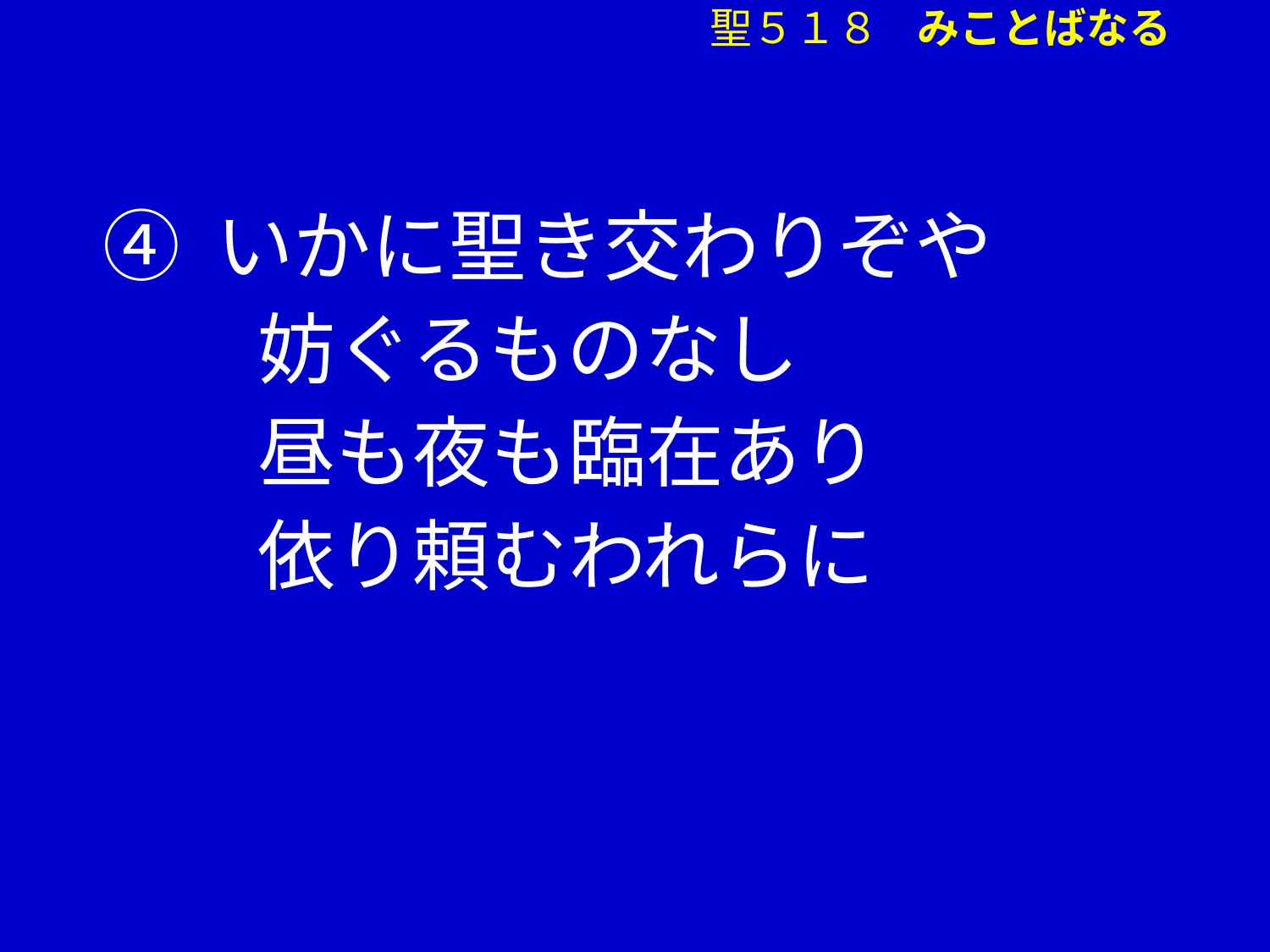

聖５１８    みことばなる
④ いかに聖き交わりぞや
　　妨ぐるものなし
　　昼も夜も臨在あり
　　依り頼むわれらに